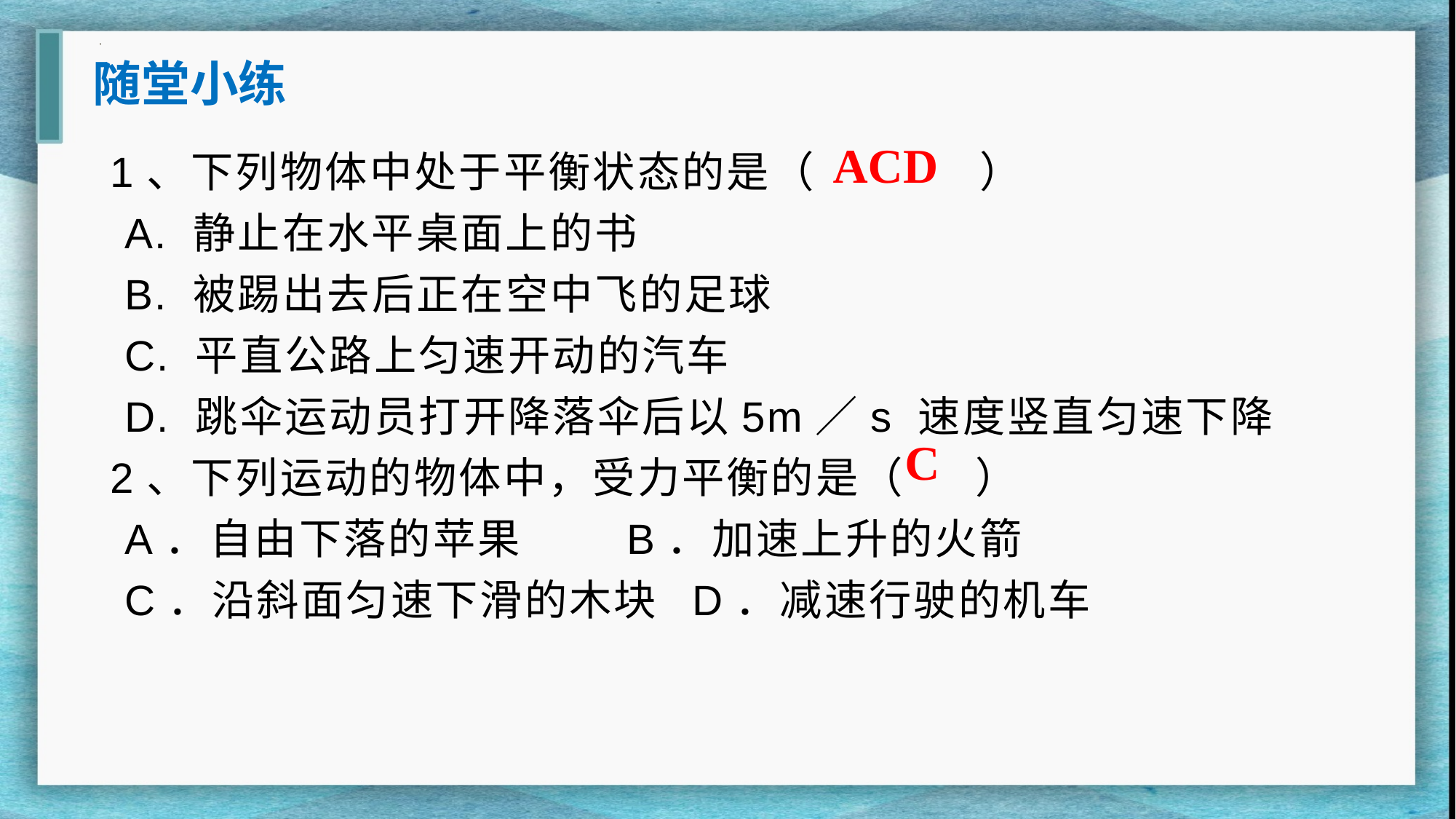

随堂小练
1、下列物体中处于平衡状态的是（              ）
 A. 静止在水平桌面上的书
 B. 被踢出去后正在空中飞的足球
 C. 平直公路上匀速开动的汽车
 D. 跳伞运动员打开降落伞后以5m／s 速度竖直匀速下降
2、下列运动的物体中，受力平衡的是（      ）
 A．自由下落的苹果        B．加速上升的火箭
 C．沿斜面匀速下滑的木块  D．减速行驶的机车

ACD
C